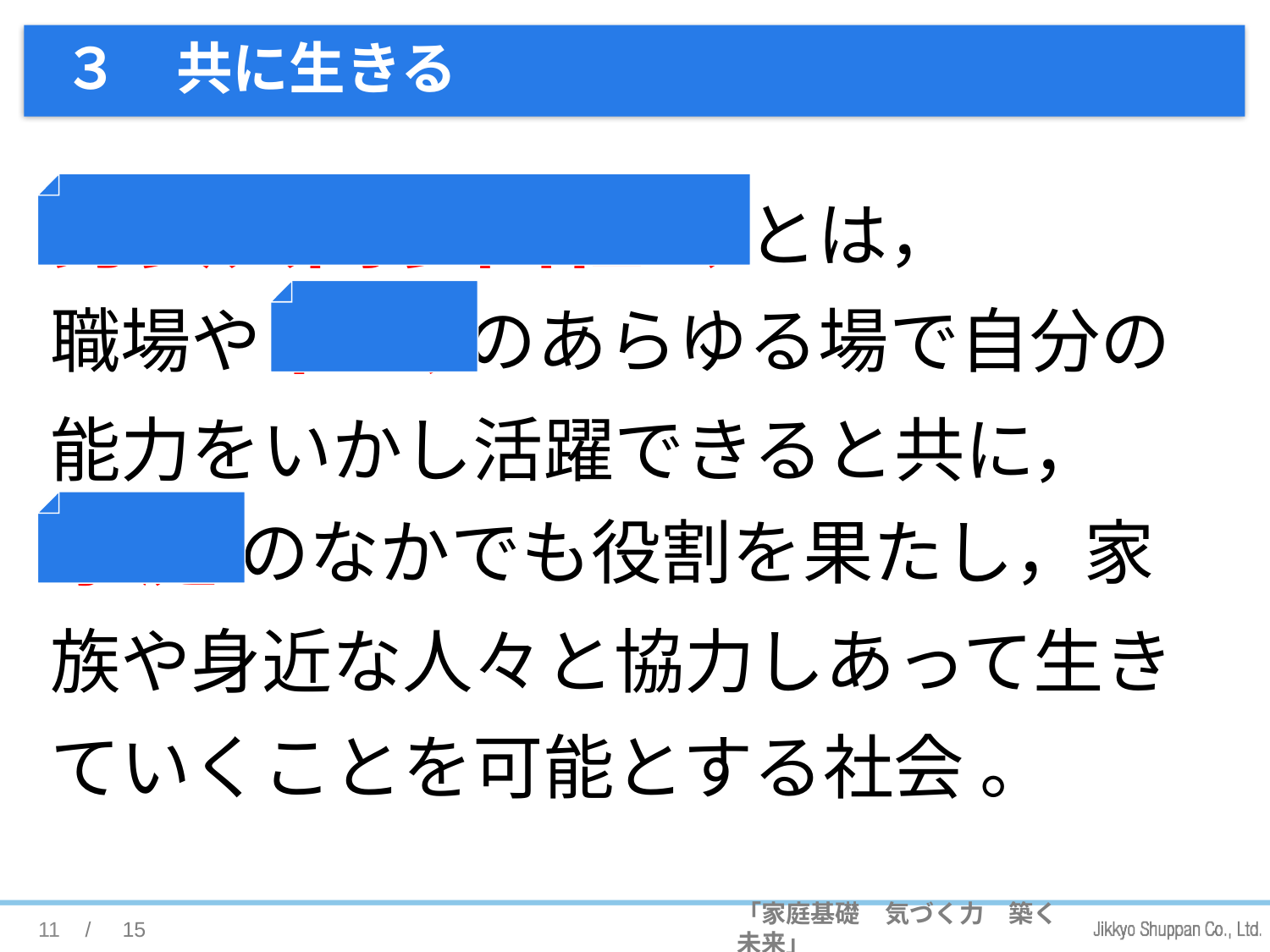

# ３　共に生きる
男女共同参画社会 とは，
職場や 社会 のあらゆる場で自分の能力をいかし活躍できると共に，
家庭 のなかでも役割を果たし，家族や身近な人々と協力しあって生きていくことを可能とする社会 。

11